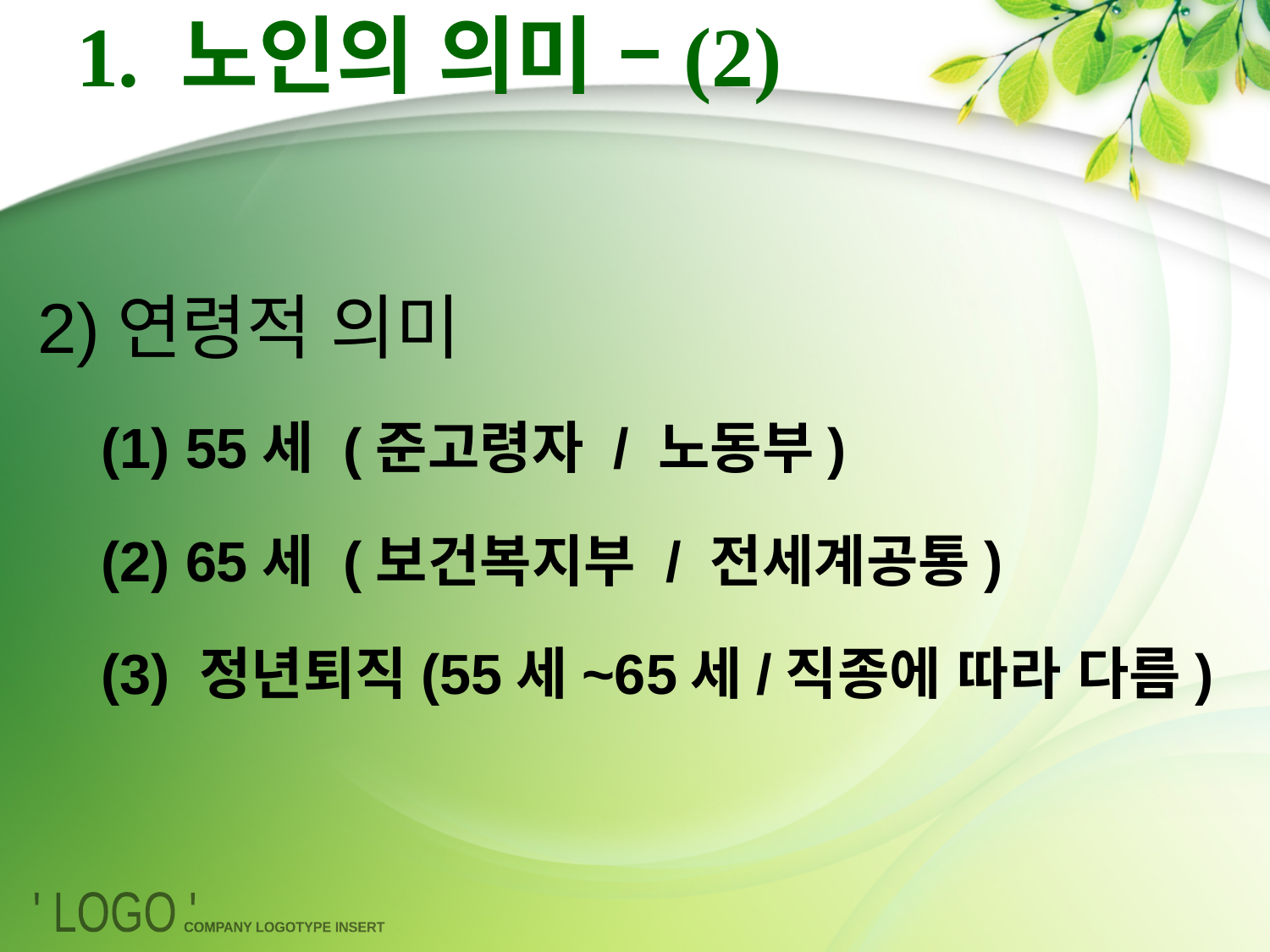

# 1. 노인의 의미 –(2)
2)연령적 의미
(1) 55세 (준고령자 / 노동부)
(2) 65세 (보건복지부 / 전세계공통)
(3) 정년퇴직(55세~65세/직종에 따라 다름)